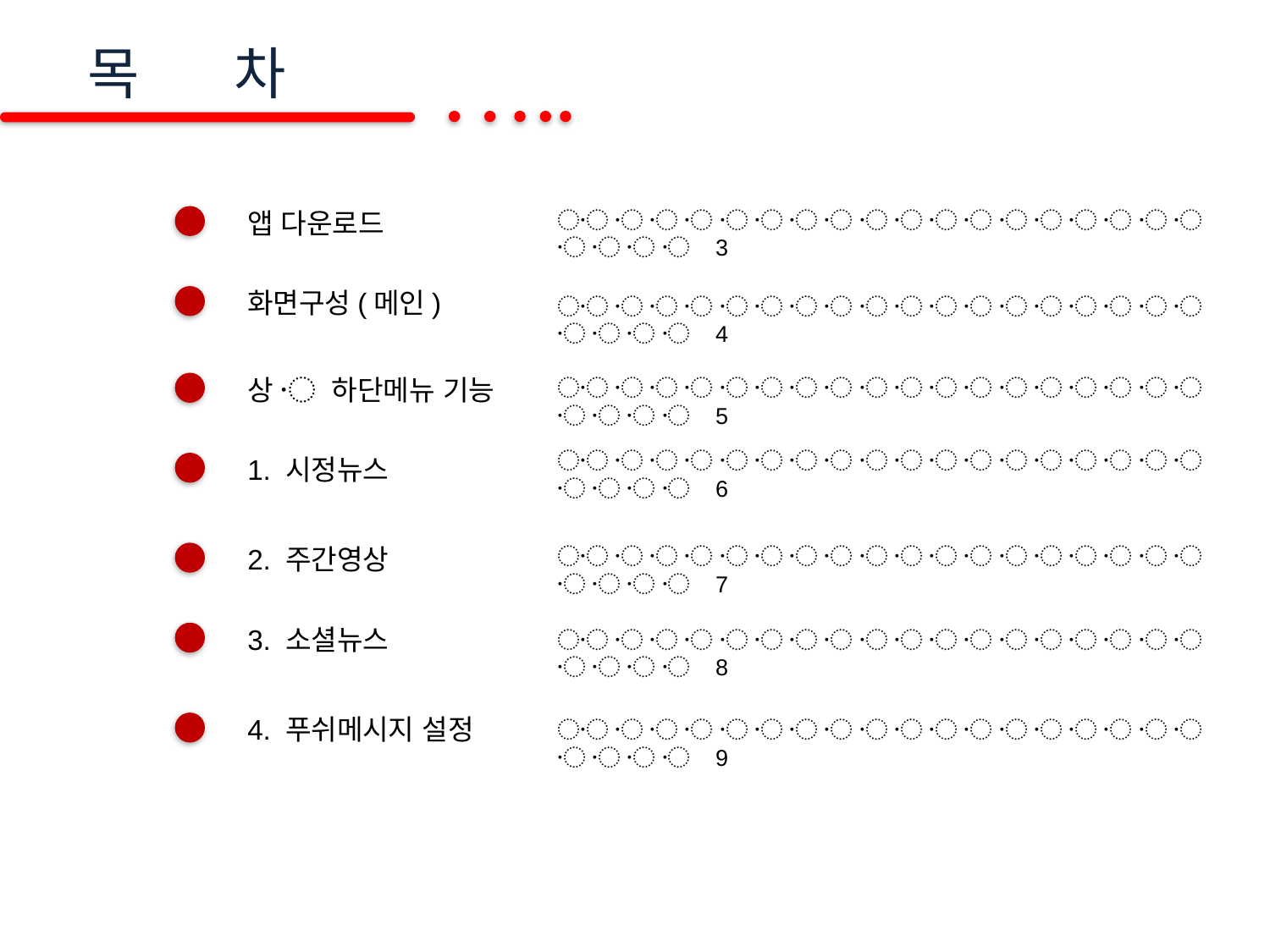

# 목      차
앱 다운로드
〮 〮 〮 〮 〮 〮 〮 〮 〮 〮 〮 〮 〮 〮 〮 〮 〮 〮 〮 〮 〮 〮   3

화면구성(메인)

〮 〮 〮 〮 〮 〮 〮 〮 〮 〮 〮 〮 〮 〮 〮 〮 〮 〮 〮 〮 〮 〮   4
상 〮  하단메뉴 기능
〮 〮 〮 〮 〮 〮 〮 〮 〮 〮 〮 〮 〮 〮 〮 〮 〮 〮 〮 〮 〮 〮   5

〮 〮 〮 〮 〮 〮 〮 〮 〮 〮 〮 〮 〮 〮 〮 〮 〮 〮 〮 〮 〮 〮   6
1. 시정뉴스

2. 주간영상
〮 〮 〮 〮 〮 〮 〮 〮 〮 〮 〮 〮 〮 〮 〮 〮 〮 〮 〮 〮 〮 〮   7

3. 소셜뉴스
〮 〮 〮 〮 〮 〮 〮 〮 〮 〮 〮 〮 〮 〮 〮 〮 〮 〮 〮 〮 〮 〮   8

4. 푸쉬메시지 설정
〮 〮 〮 〮 〮 〮 〮 〮 〮 〮 〮 〮 〮 〮 〮 〮 〮 〮 〮 〮 〮 〮   9